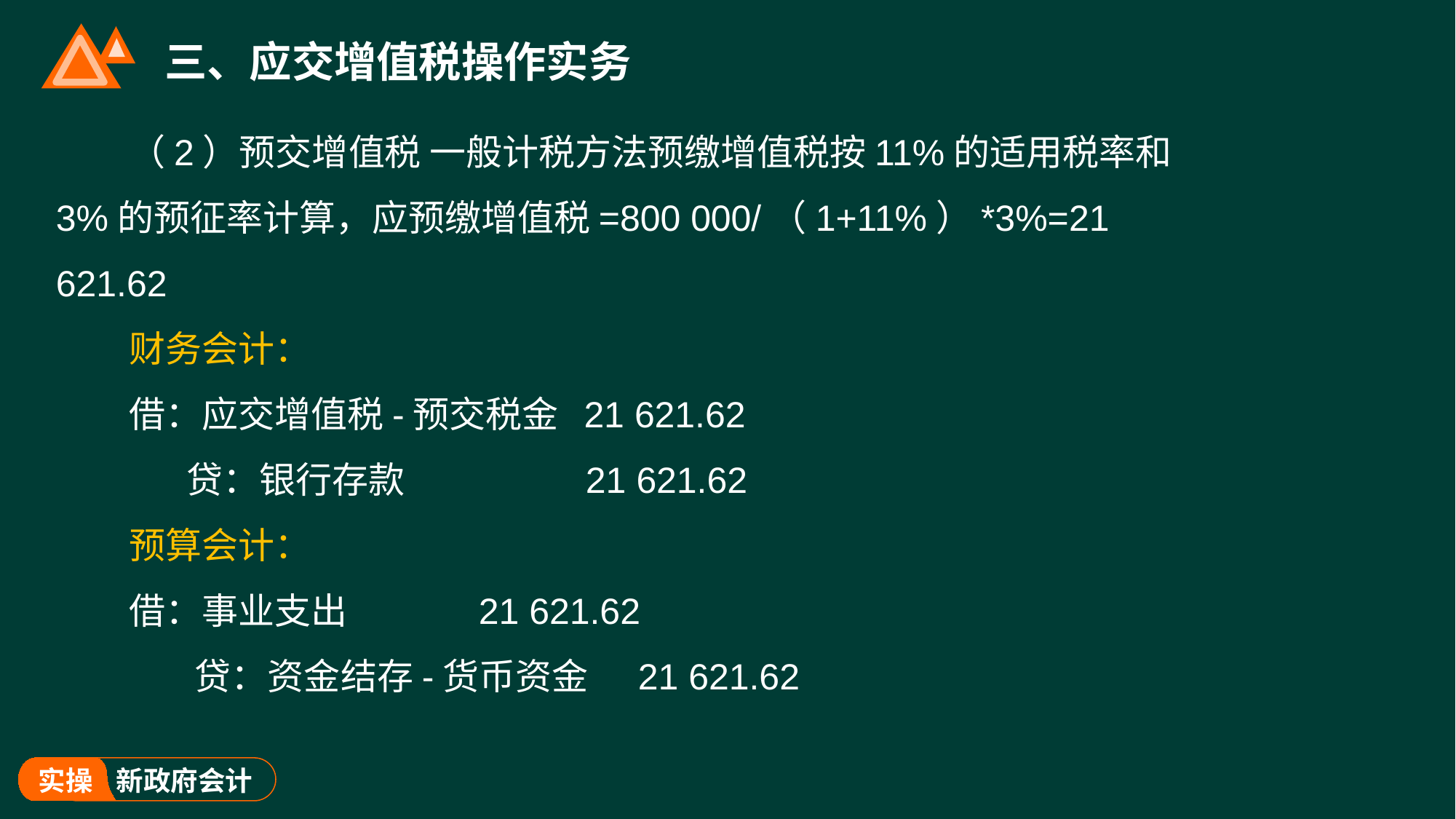

# 三、应交增值税操作实务
（2）预交增值税 一般计税方法预缴增值税按11%的适用税率和3%的预征率计算，应预缴增值税=800 000/（1+11%）*3%=21 621.62
财务会计：
借：应交增值税-预交税金  21 621.62
      贷：银行存款                     21 621.62
预算会计：
借：事业支出               21 621.62
       贷：资金结存-货币资金     21 621.62